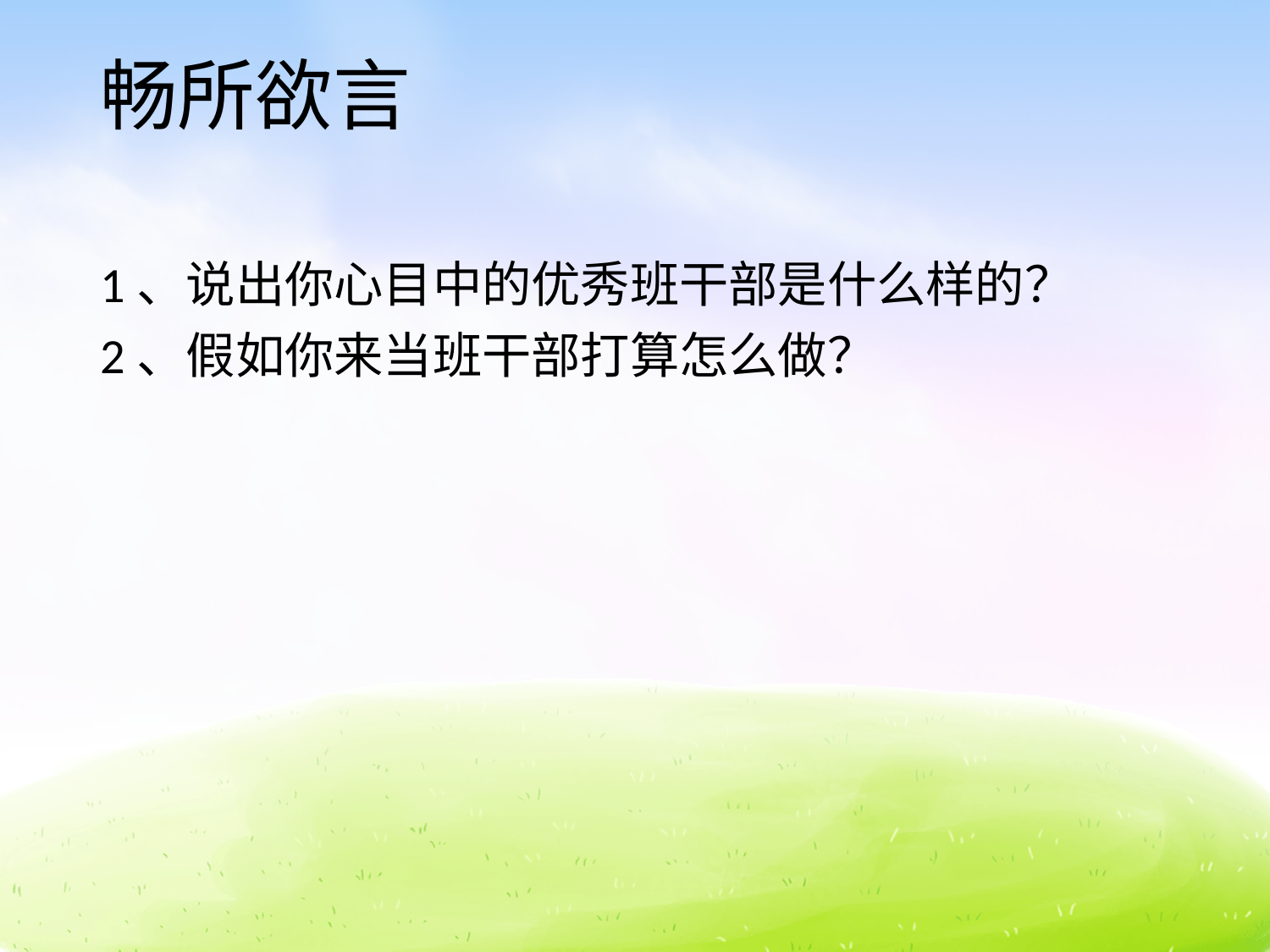

# 畅所欲言
1、说出你心目中的优秀班干部是什么样的？
2、假如你来当班干部打算怎么做？